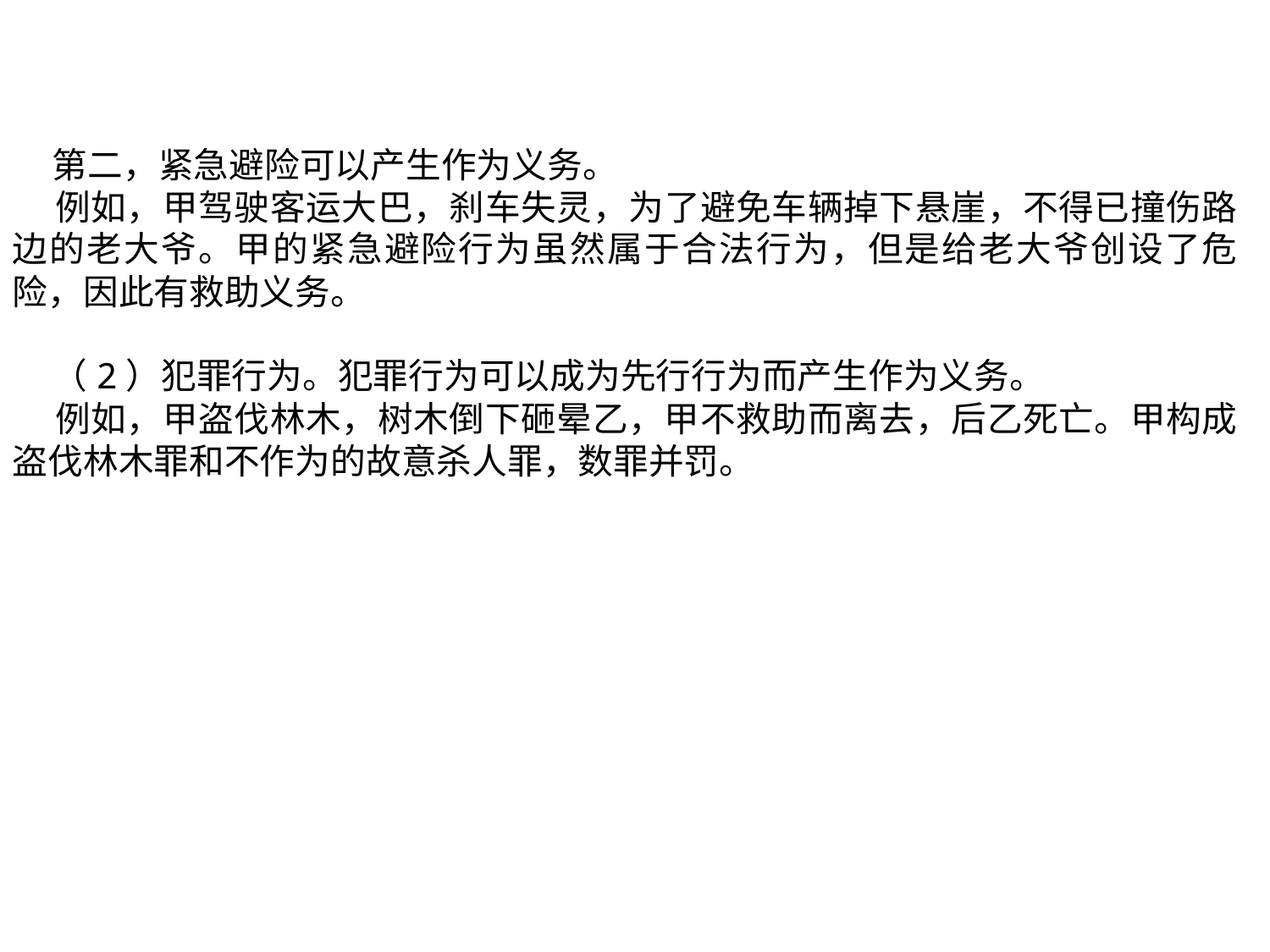

第二，紧急避险可以产生作为义务。
    例如，甲驾驶客运大巴，刹车失灵，为了避免车辆掉下悬崖，不得已撞伤路边的老大爷。甲的紧急避险行为虽然属于合法行为，但是给老大爷创设了危险，因此有救助义务。

    （2）犯罪行为。犯罪行为可以成为先行行为而产生作为义务。
    例如，甲盗伐林木，树木倒下砸晕乙，甲不救助而离去，后乙死亡。甲构成盗伐林木罪和不作为的故意杀人罪，数罪并罚。